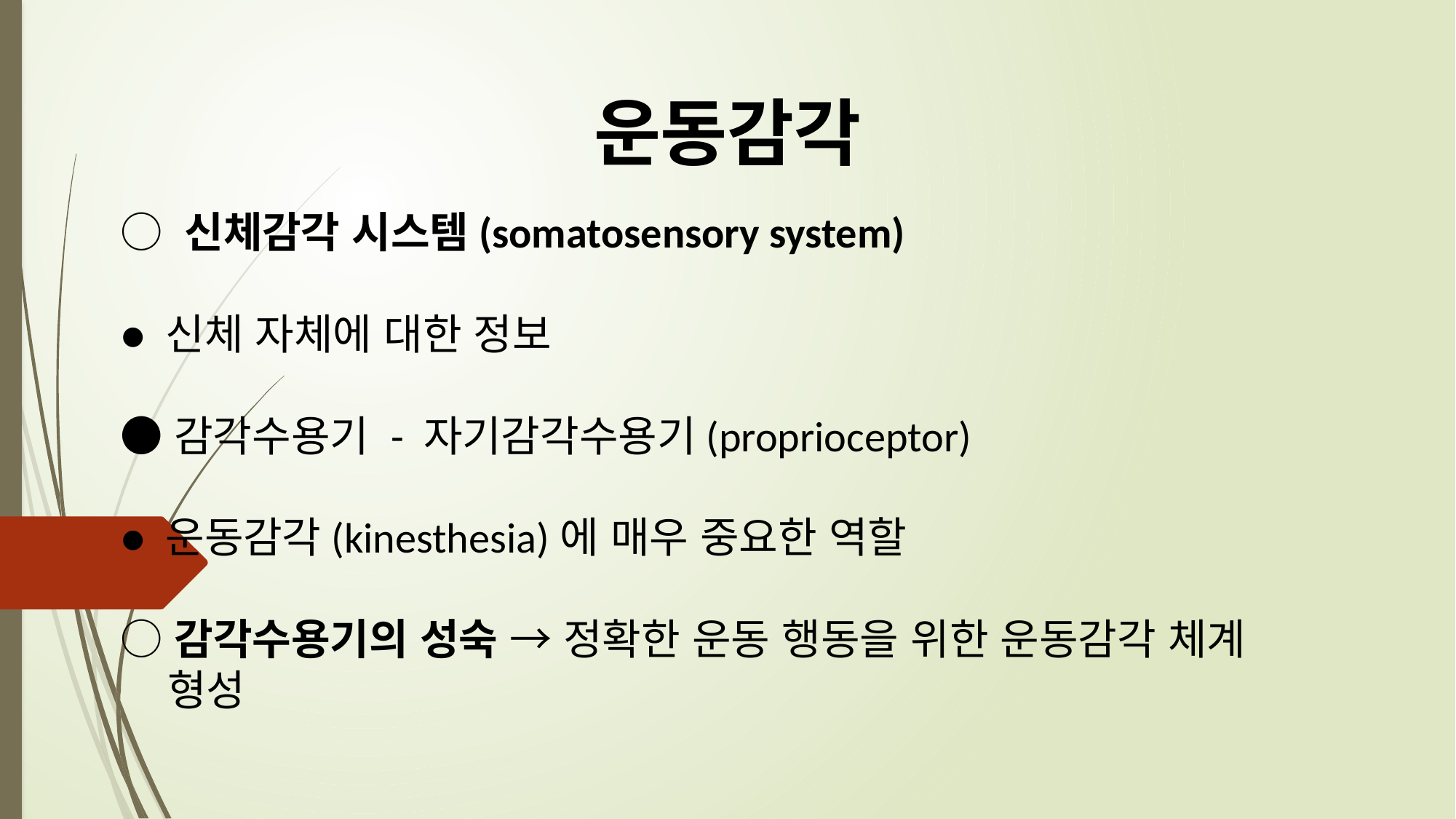

운동감각
# ○ 신체감각 시스템(somatosensory system) ● 신체 자체에 대한 정보 ● 감각수용기 - 자기감각수용기(proprioceptor) ● 운동감각(kinesthesia)에 매우 중요한 역할 ○ 감각수용기의 성숙 → 정확한 운동 행동을 위한 운동감각 체계            형성